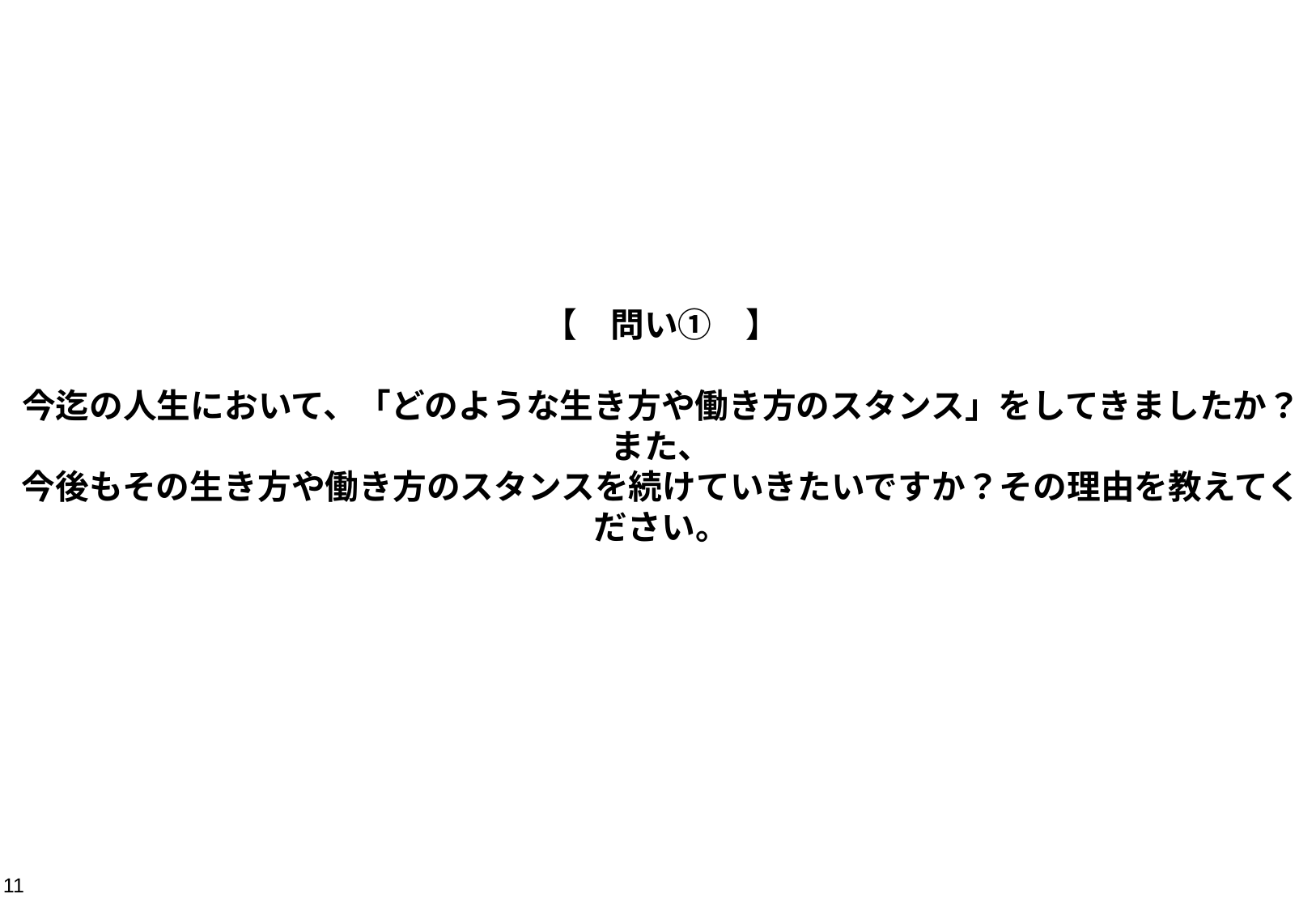

【　問い①　】

今迄の人生において、「どのような生き方や働き方のスタンス」をしてきましたか？また、
今後もその生き方や働き方のスタンスを続けていきたいですか？その理由を教えてください。
11